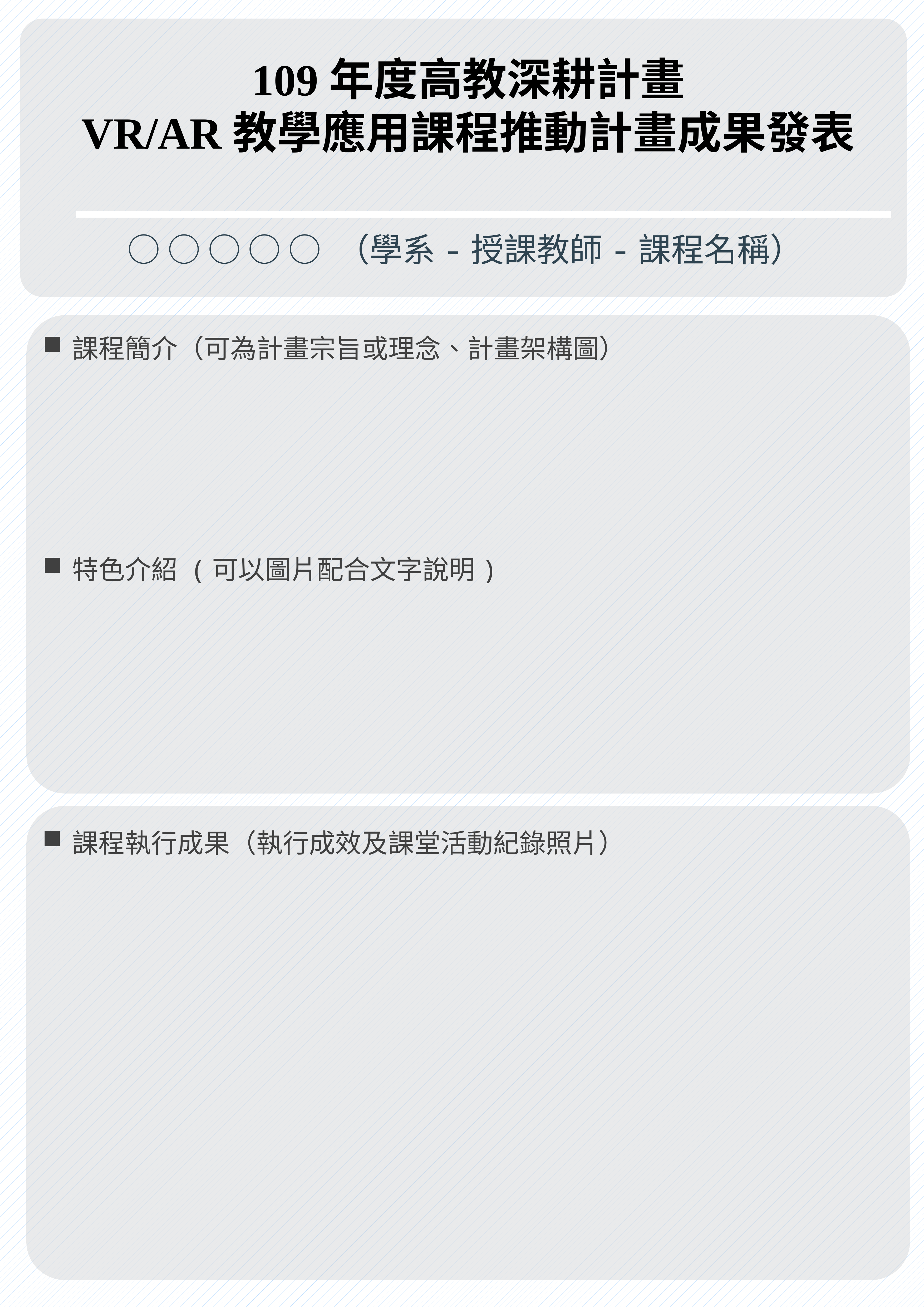

109年度高教深耕計畫
VR/AR教學應用課程推動計畫成果發表
○ ○ ○ ○ ○ （學系-授課教師-課程名稱）

課程簡介（可為計畫宗旨或理念、計畫架構圖）

特色介紹 (可以圖片配合文字說明)

課程執行成果（執行成效及課堂活動紀錄照片）